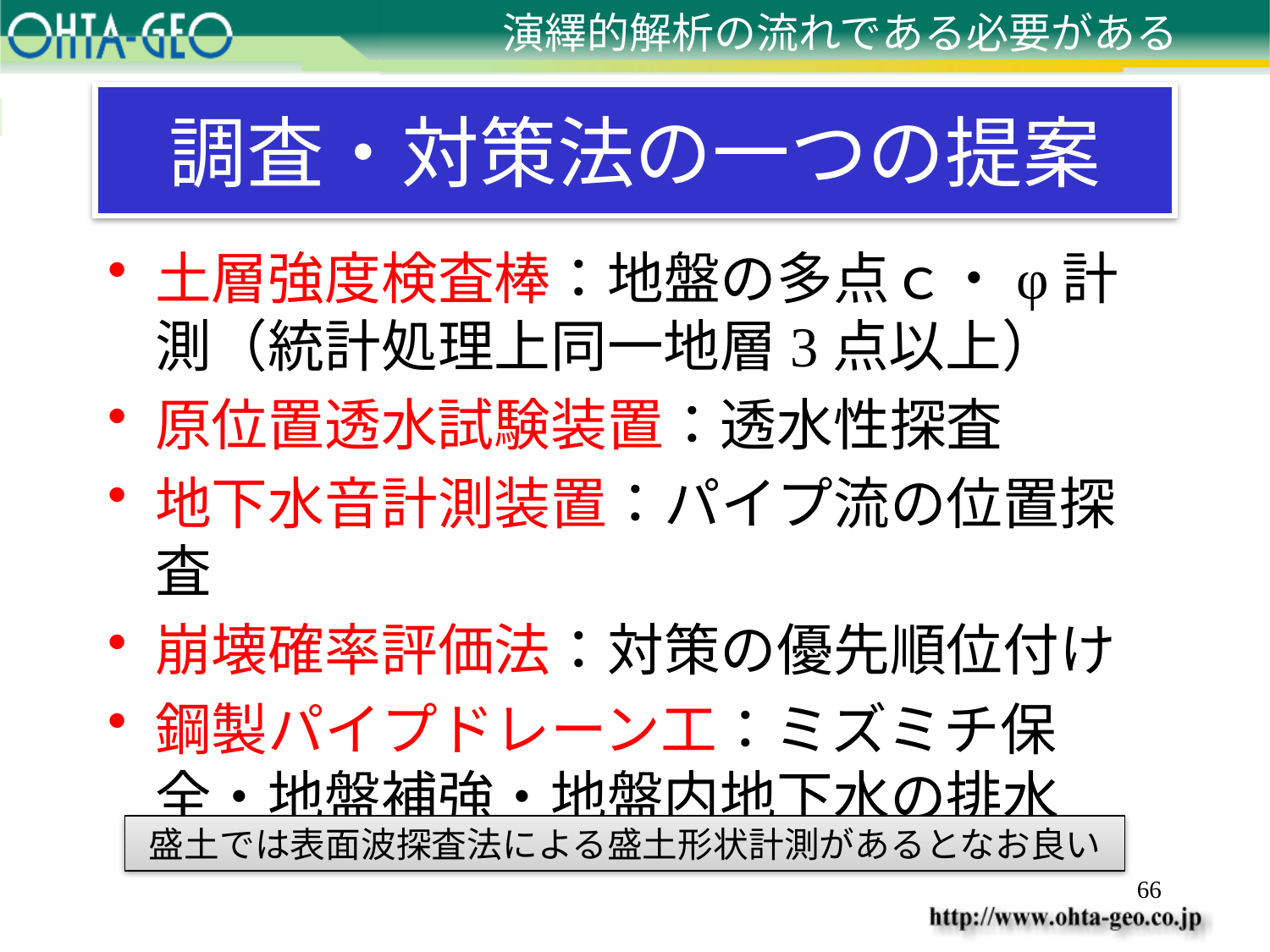

演繹的解析の流れである必要がある
# 調査・対策法の一つの提案
土層強度検査棒：地盤の多点ｃ・φ計測（統計処理上同一地層3点以上）
原位置透水試験装置：透水性探査
地下水音計測装置：パイプ流の位置探査
崩壊確率評価法：対策の優先順位付け
鋼製パイプドレーン工：ミズミチ保全・地盤補強・地盤内地下水の排水
盛土では表面波探査法による盛土形状計測があるとなお良い
66